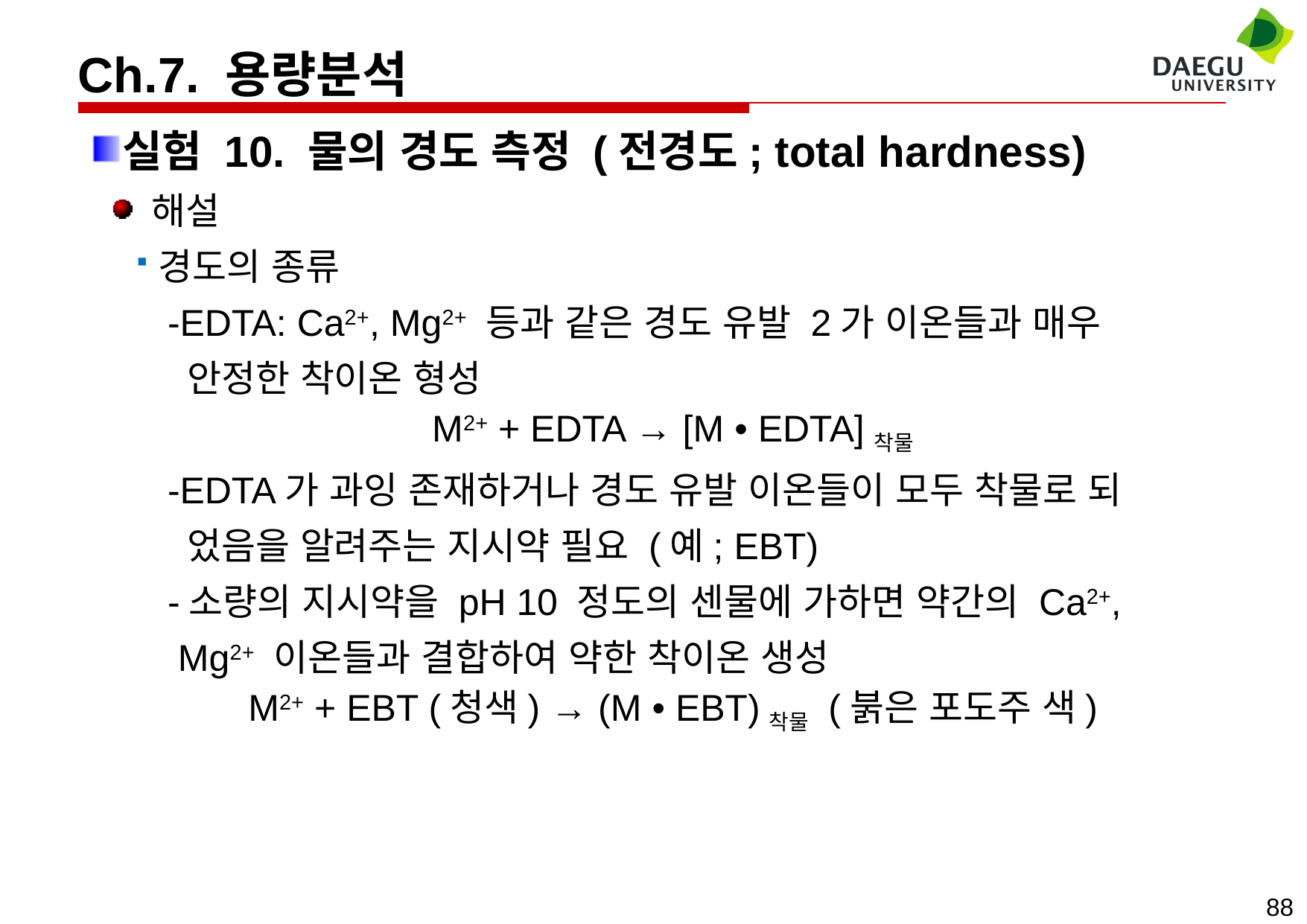

Ch.7. 용량분석
실험 10. 물의 경도 측정 (전경도; total hardness)
 해설
경도의 종류
   -EDTA: Ca2+, Mg2+ 등과 같은 경도 유발 2가 이온들과 매우
    안정한 착이온 형성
M2+ + EDTA → [M • EDTA]착물
   -EDTA가 과잉 존재하거나 경도 유발 이온들이 모두 착물로 되
    었음을 알려주는 지시약 필요 (예; EBT)
   -소량의 지시약을 pH 10 정도의 센물에 가하면 약간의 Ca2+,
    Mg2+ 이온들과 결합하여 약한 착이온 생성
M2+ + EBT (청색) → (M • EBT)착물 (붉은 포도주 색)

88